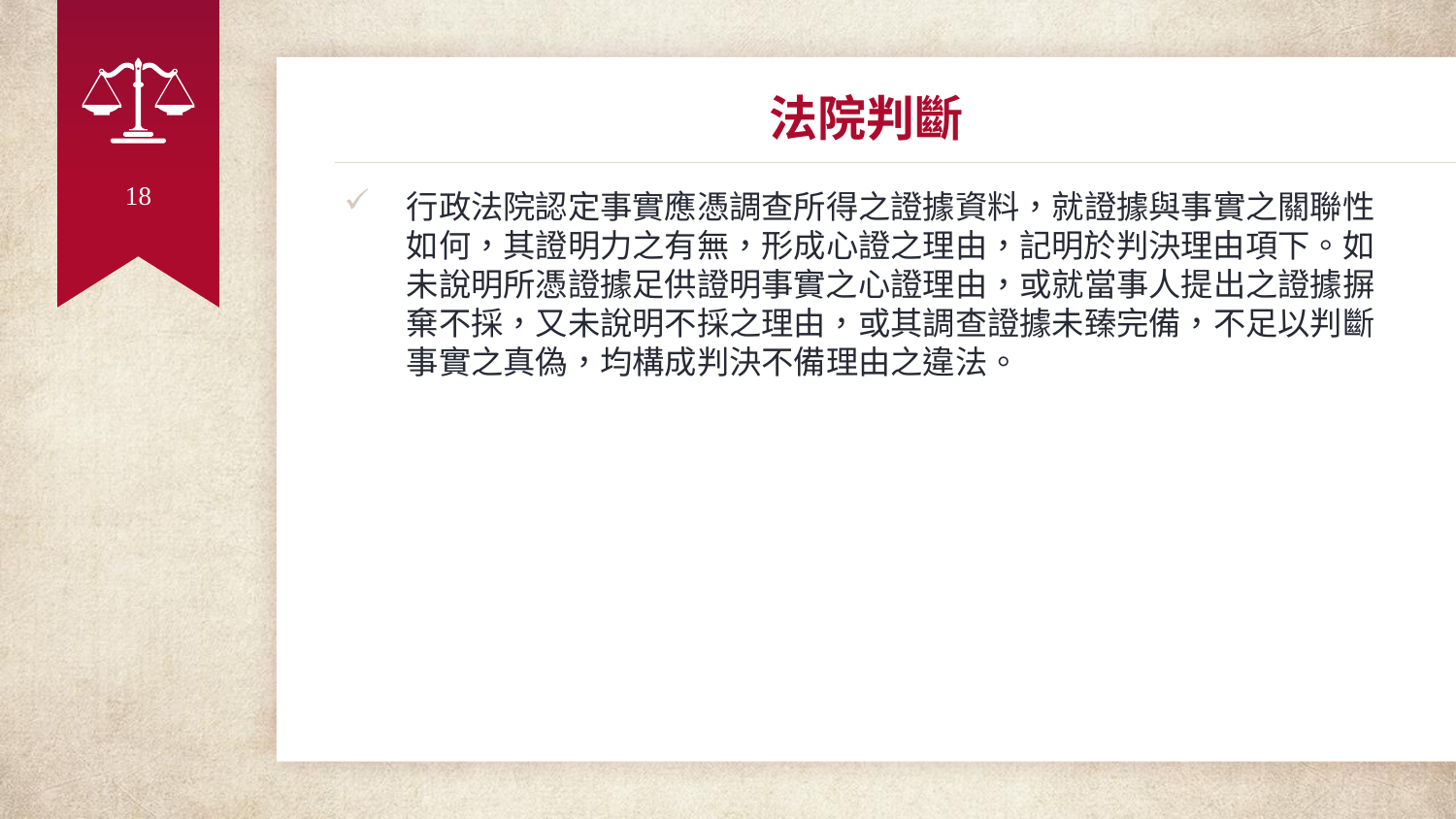

# 法院判斷
18
行政法院認定事實應憑調查所得之證據資料，就證據與事實之關聯性如何，其證明力之有無，形成心證之理由，記明於判決理由項下。如未說明所憑證據足供證明事實之心證理由，或就當事人提出之證據摒棄不採，又未說明不採之理由，或其調查證據未臻完備，不足以判斷事實之真偽，均構成判決不備理由之違法。